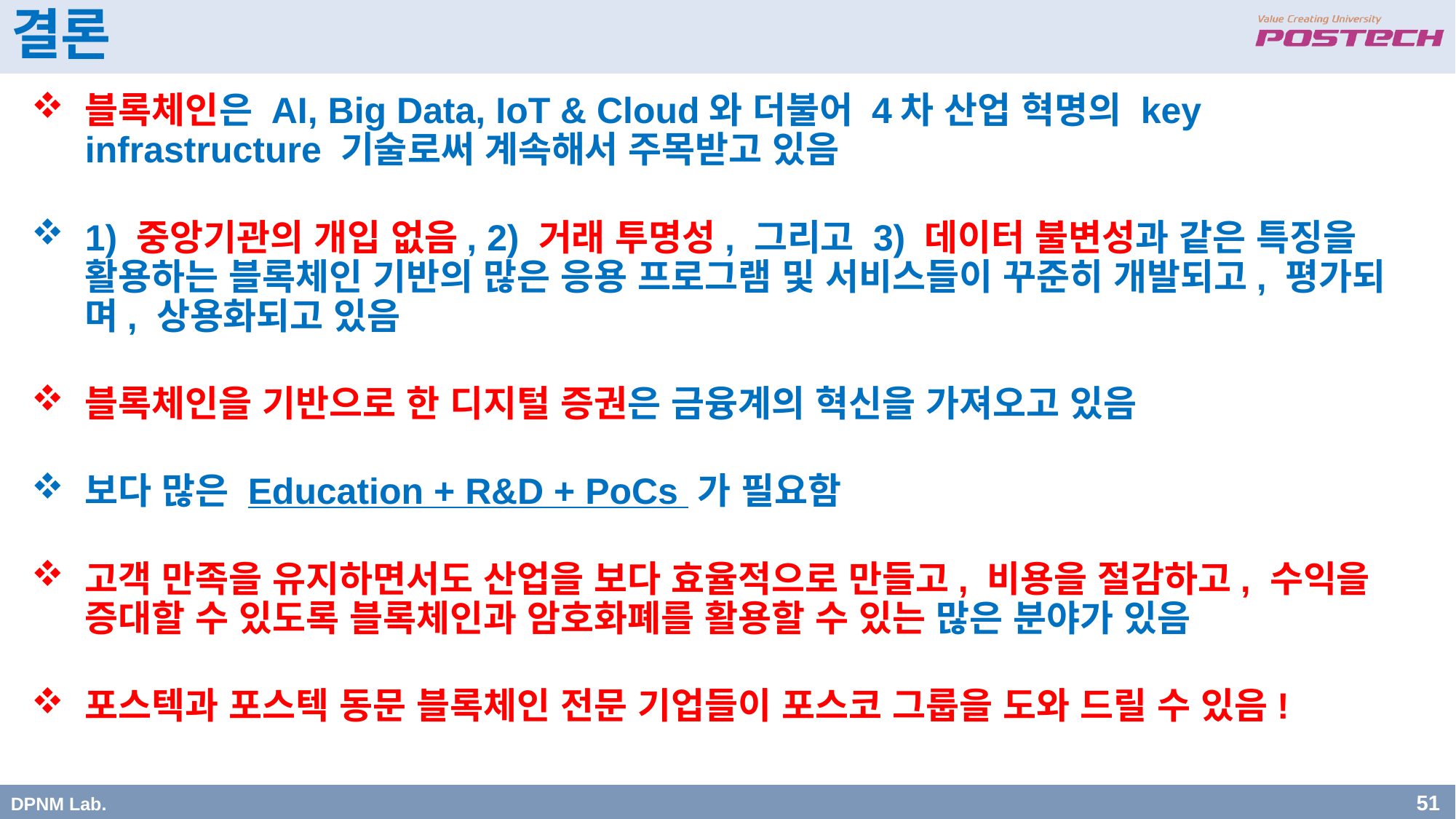

결론
블록체인은 AI, Big Data, IoT & Cloud와 더불어 4차 산업 혁명의 key infrastructure 기술로써 계속해서 주목받고 있음

1) 중앙기관의 개입 없음, 2) 거래 투명성, 그리고 3) 데이터 불변성과 같은 특징을 활용하는 블록체인 기반의 많은 응용 프로그램 및 서비스들이 꾸준히 개발되고, 평가되며, 상용화되고 있음

블록체인을 기반으로 한 디지털 증권은 금융계의 혁신을 가져오고 있음

보다 많은 Education + R&D + PoCs 가 필요함

고객 만족을 유지하면서도 산업을 보다 효율적으로 만들고, 비용을 절감하고, 수익을 증대할 수 있도록 블록체인과 암호화폐를 활용할 수 있는 많은 분야가 있음

포스텍과 포스텍 동문 블록체인 전문 기업들이 포스코 그룹을 도와 드릴 수 있음!